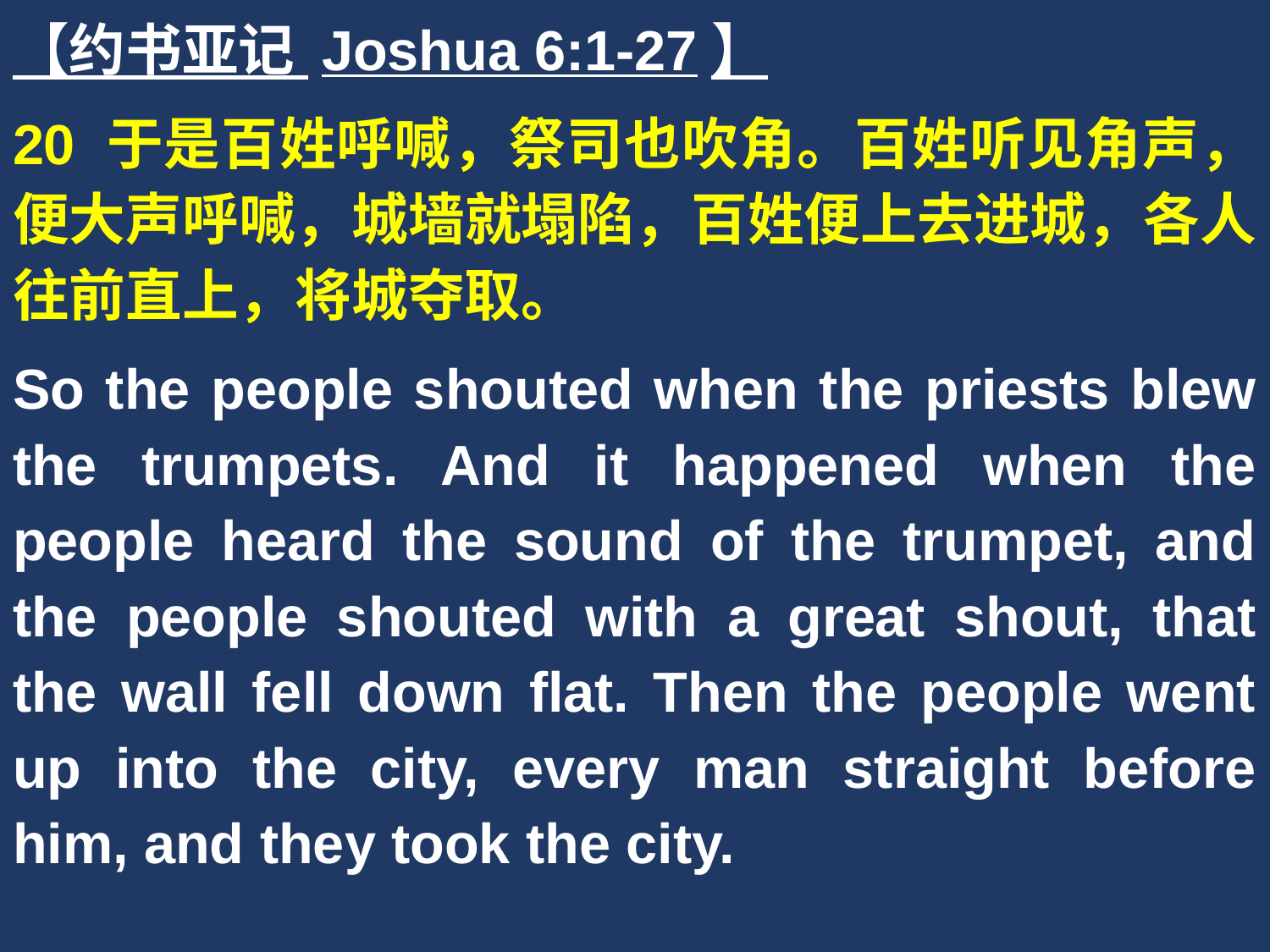

【约书亚记 Joshua 6:1-27】
20 于是百姓呼喊，祭司也吹角。百姓听见角声，便大声呼喊，城墙就塌陷，百姓便上去进城，各人往前直上，将城夺取。
So the people shouted when the priests blew the trumpets. And it happened when the people heard the sound of the trumpet, and the people shouted with a great shout, that the wall fell down flat. Then the people went up into the city, every man straight before him, and they took the city.